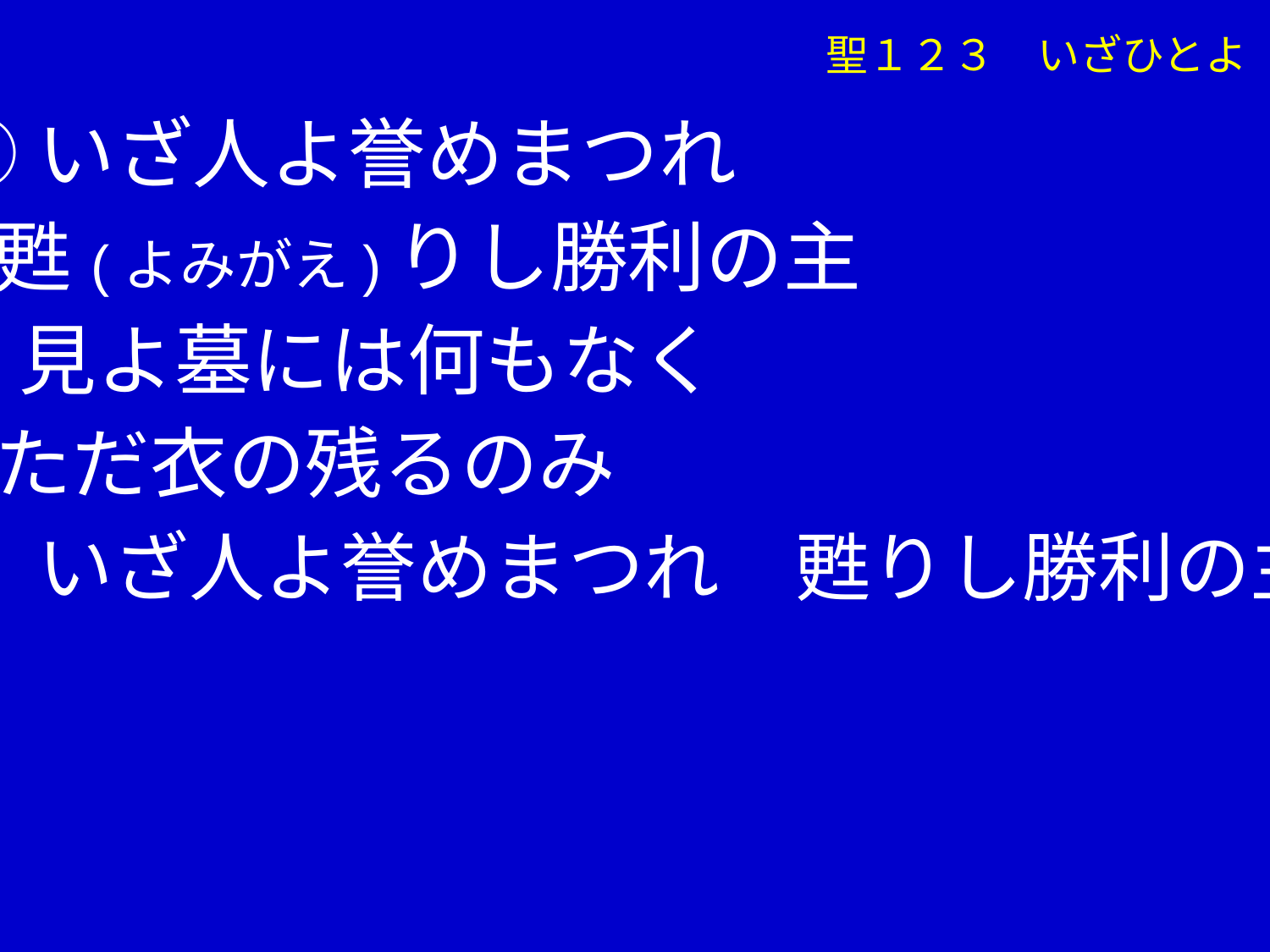

①いざ人よ誉めまつれ
   甦(よみがえ)りし勝利の主
　 見よ墓には何もなく
   ただ衣の残るのみ
 　いざ人よ誉めまつれ　甦りし勝利の主
聖１２３　いざひとよ